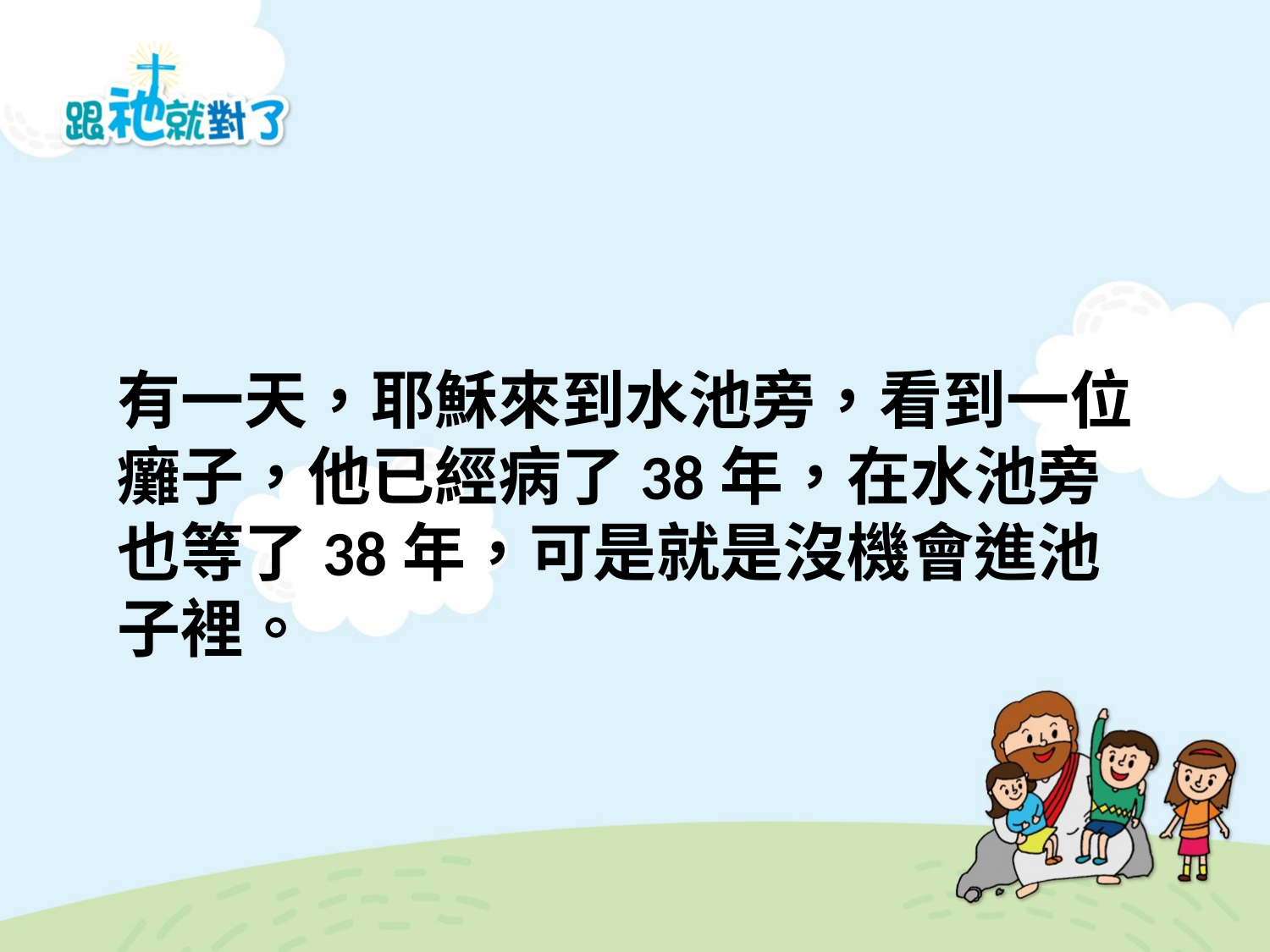

有一天，耶穌來到水池旁，看到一位癱子，他已經病了38年，在水池旁也等了38年，可是就是沒機會進池子裡。